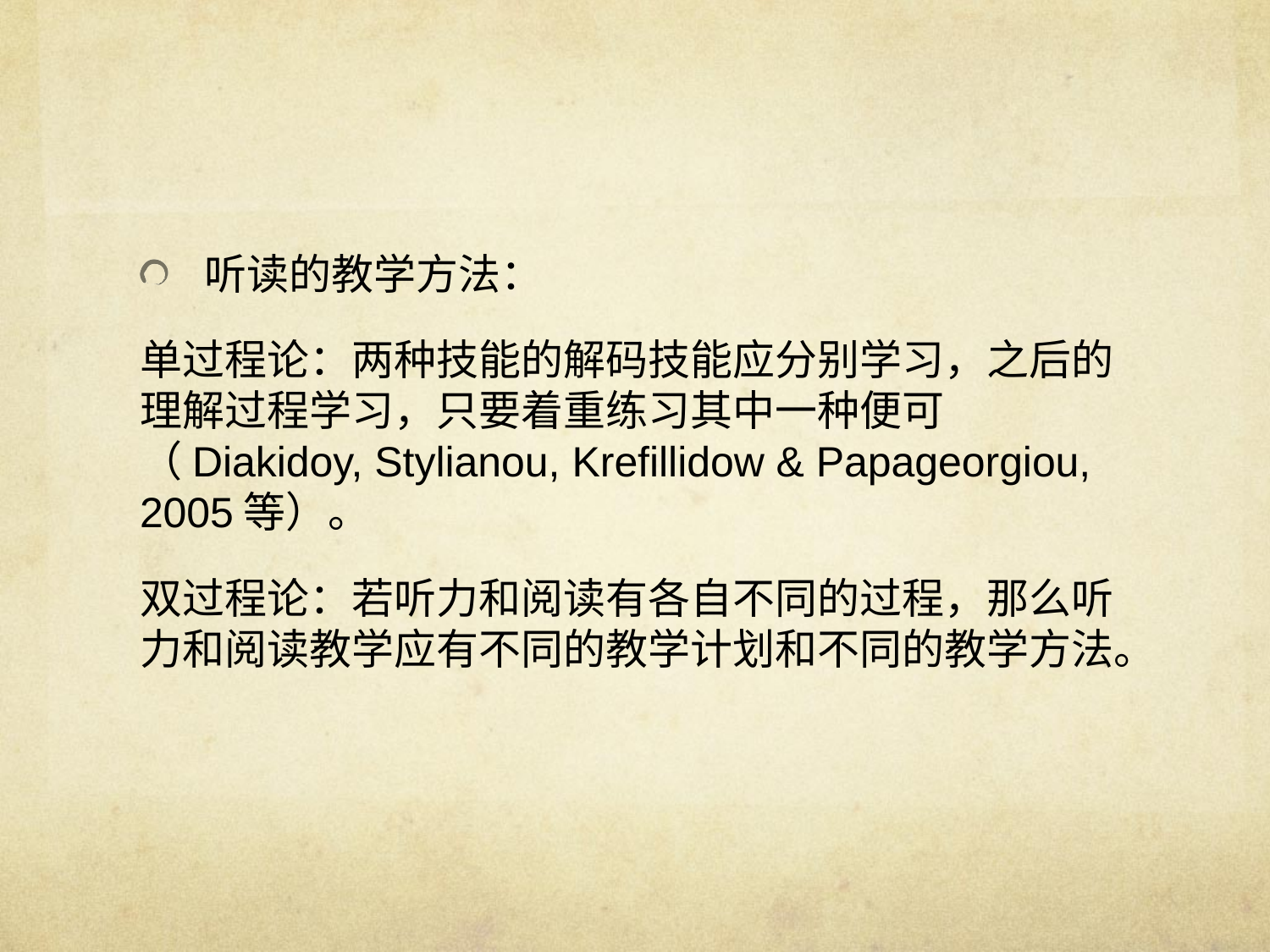

#
听读的教学方法：
单过程论：两种技能的解码技能应分别学习，之后的理解过程学习，只要着重练习其中一种便可（Diakidoy, Stylianou, Krefillidow & Papageorgiou, 2005等）。
双过程论：若听力和阅读有各自不同的过程，那么听力和阅读教学应有不同的教学计划和不同的教学方法。